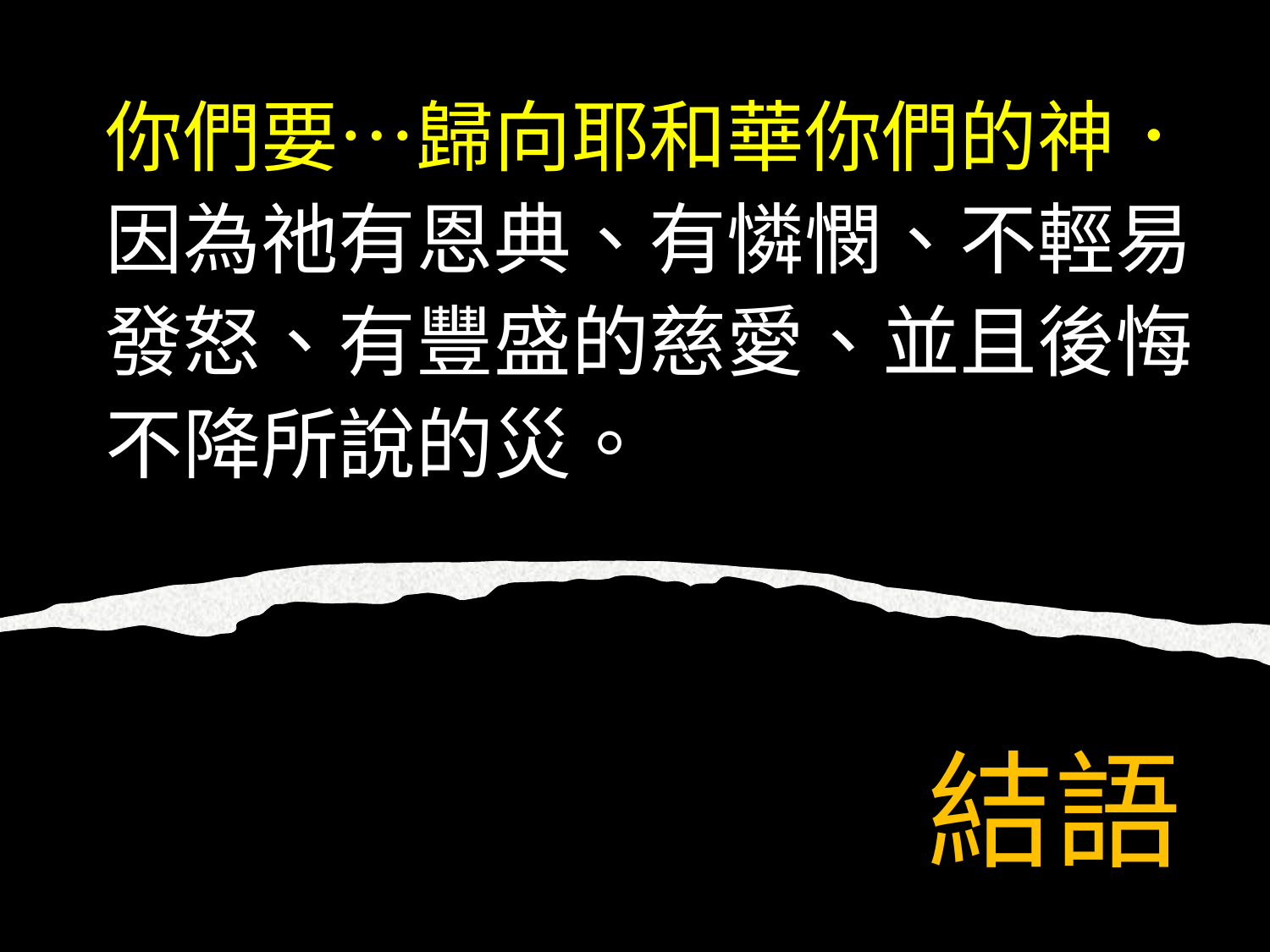

你們要…歸向耶和華你們的神．因為祂有恩典、有憐憫、不輕易發怒、有豐盛的慈愛、並且後悔不降所說的災。

# 結語